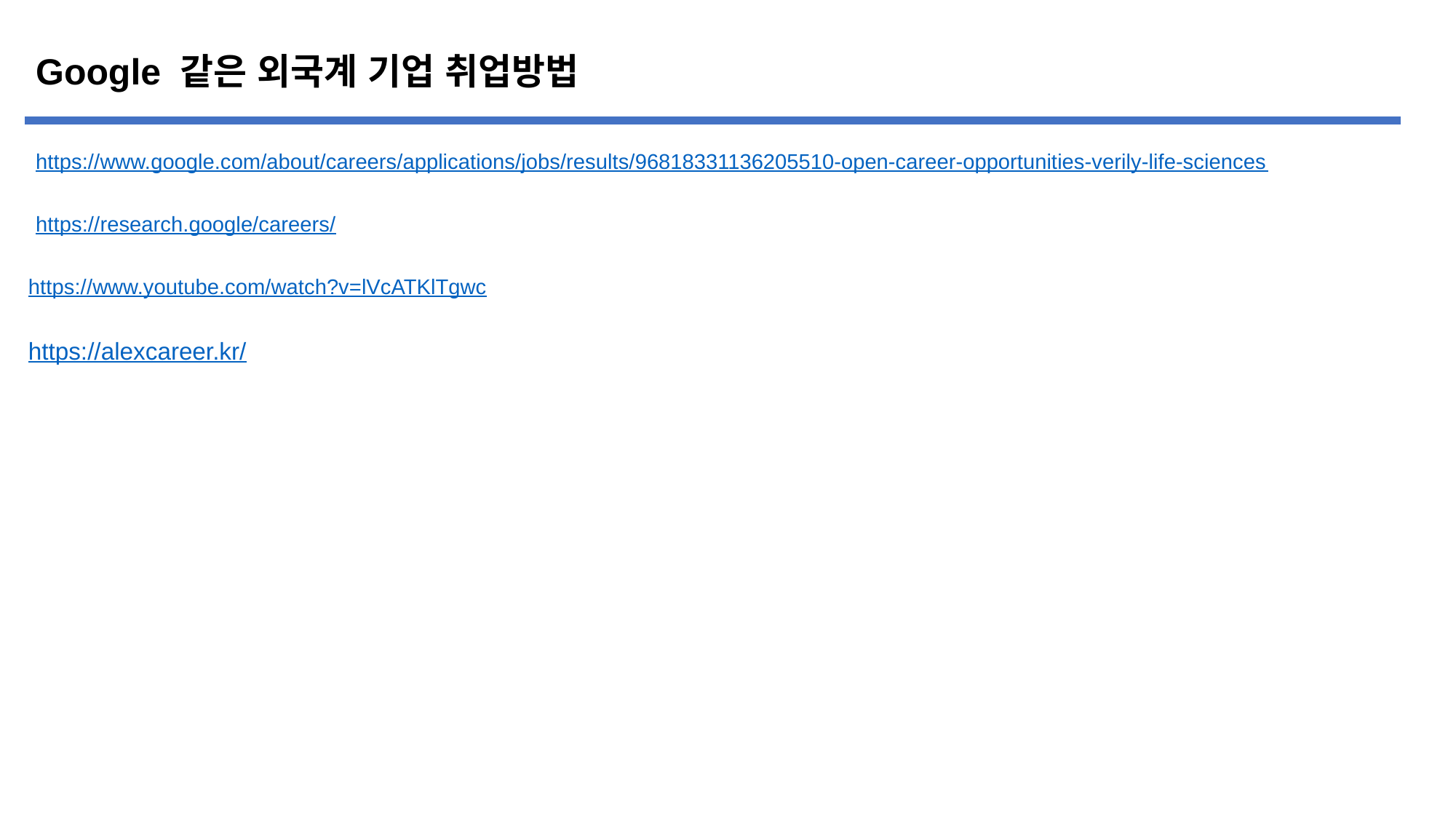

Google 같은 외국계 기업 취업방법
https://www.google.com/about/careers/applications/jobs/results/96818331136205510-open-career-opportunities-verily-life-sciences

https://research.google/careers/

https://www.youtube.com/watch?v=lVcATKlTgwc

https://alexcareer.kr/